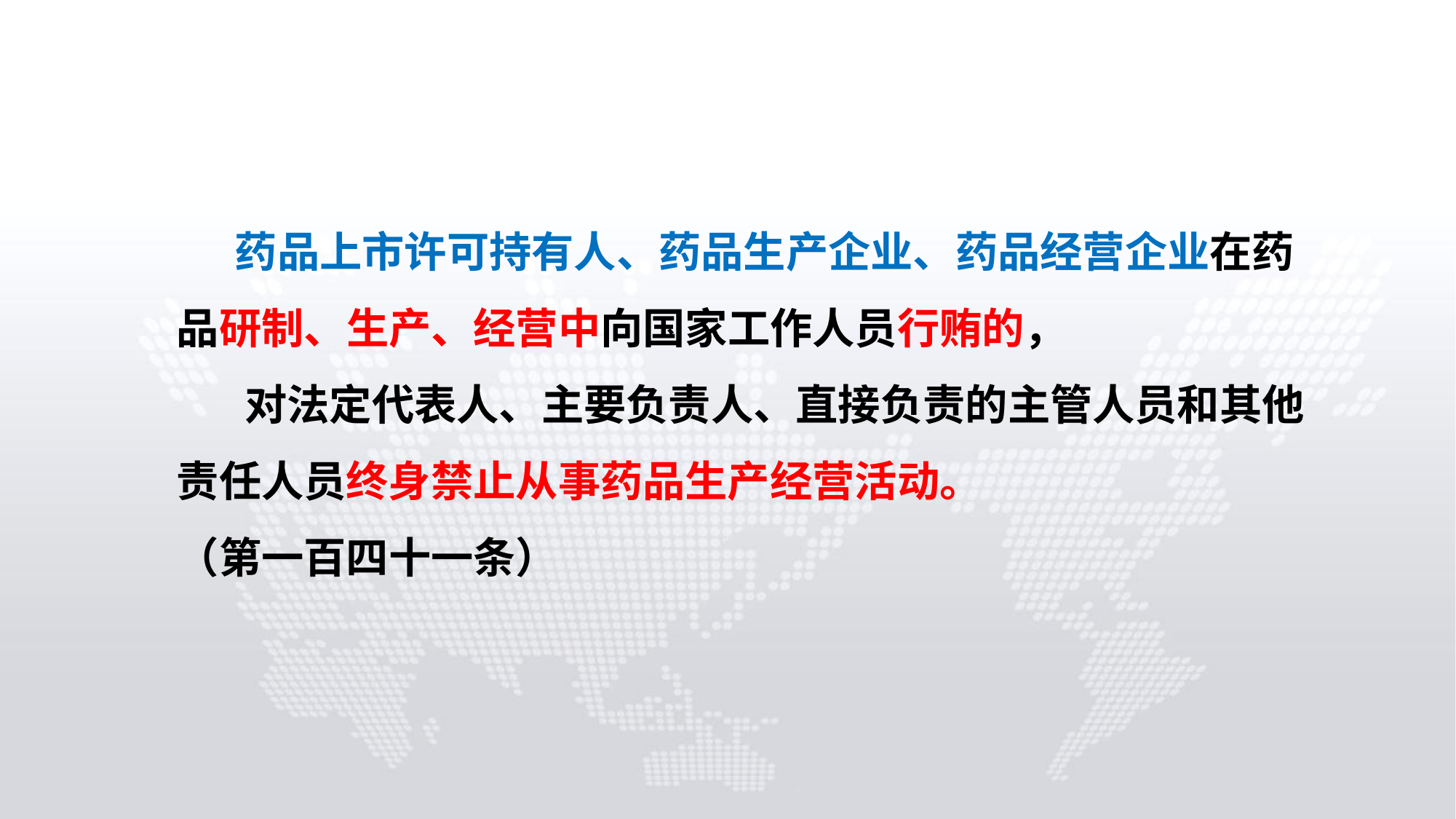

药品上市许可持有人、药品生产企业、药品经营企业在药品研制、生产、经营中向国家工作人员行贿的，
      对法定代表人、主要负责人、直接负责的主管人员和其他责任人员终身禁止从事药品生产经营活动。
（第一百四十一条）